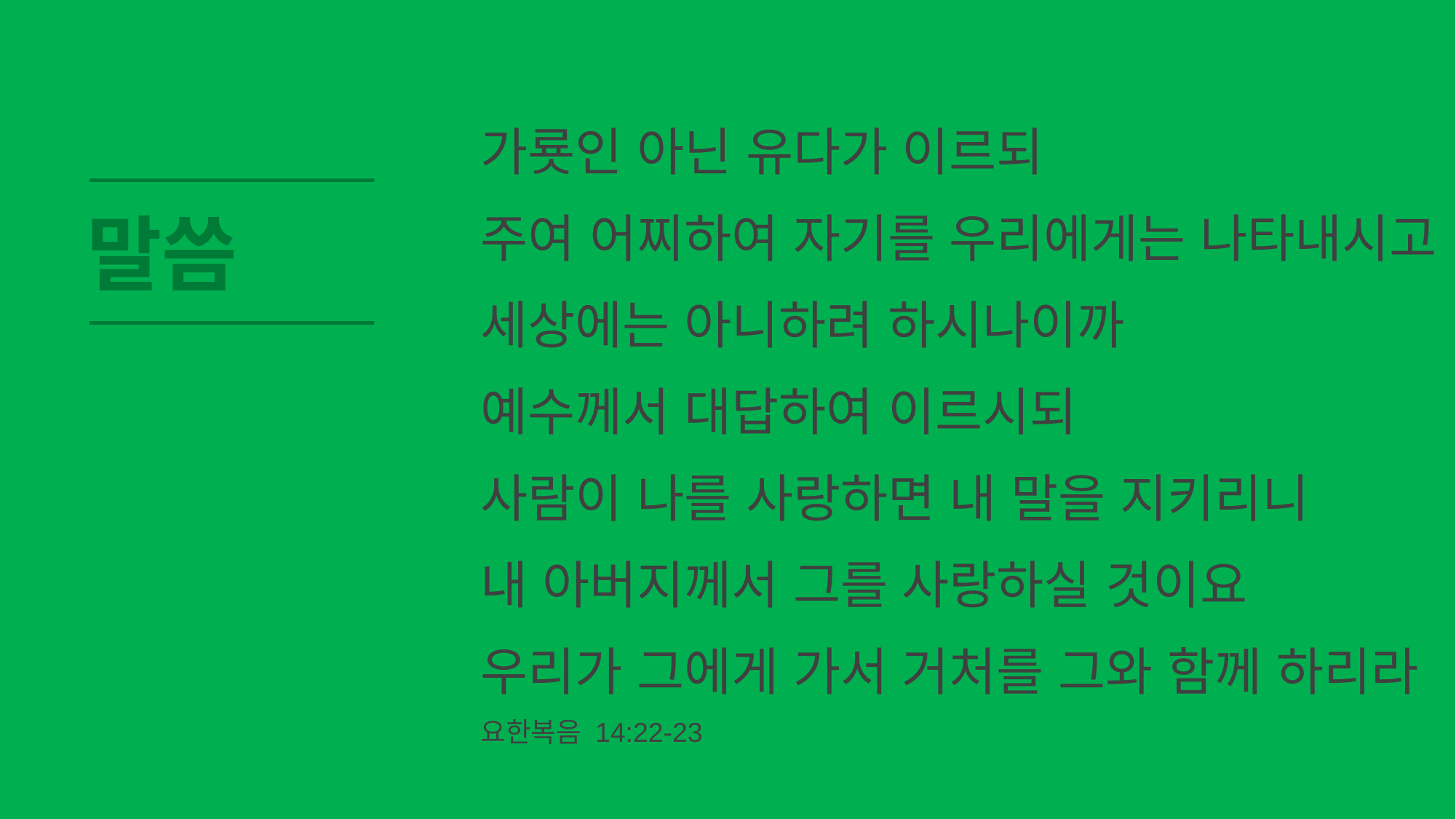

# 가룟인 아닌 유다가 이르되 주여 어찌하여 자기를 우리에게는 나타내시고 세상에는 아니하려 하시나이까 예수께서 대답하여 이르시되 사람이 나를 사랑하면 내 말을 지키리니 내 아버지께서 그를 사랑하실 것이요 우리가 그에게 가서 거처를 그와 함께 하리라

말씀

요한복음 14:22-23